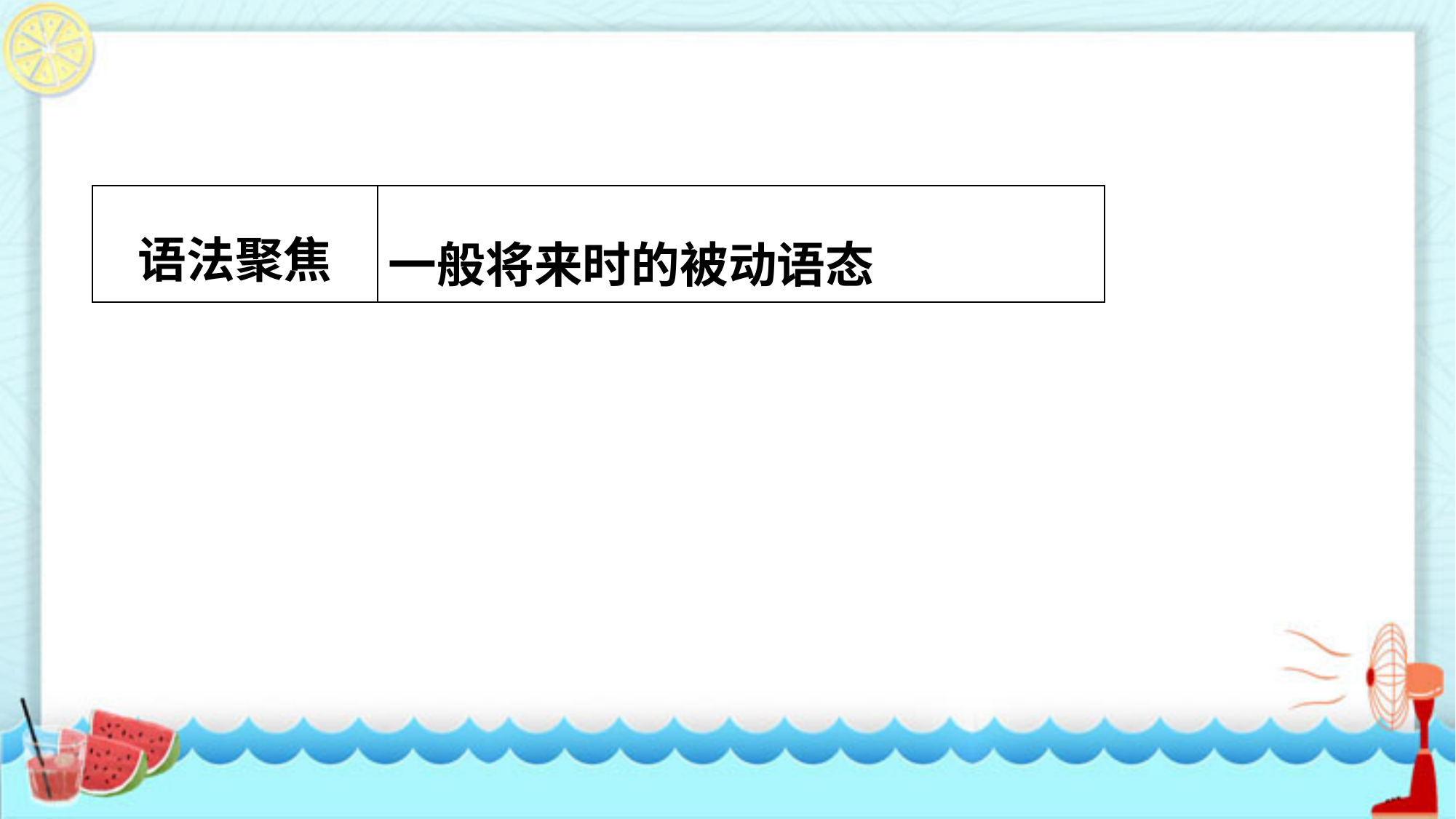

| 语法聚焦 | 一般将来时的被动语态 |
| --- | --- |